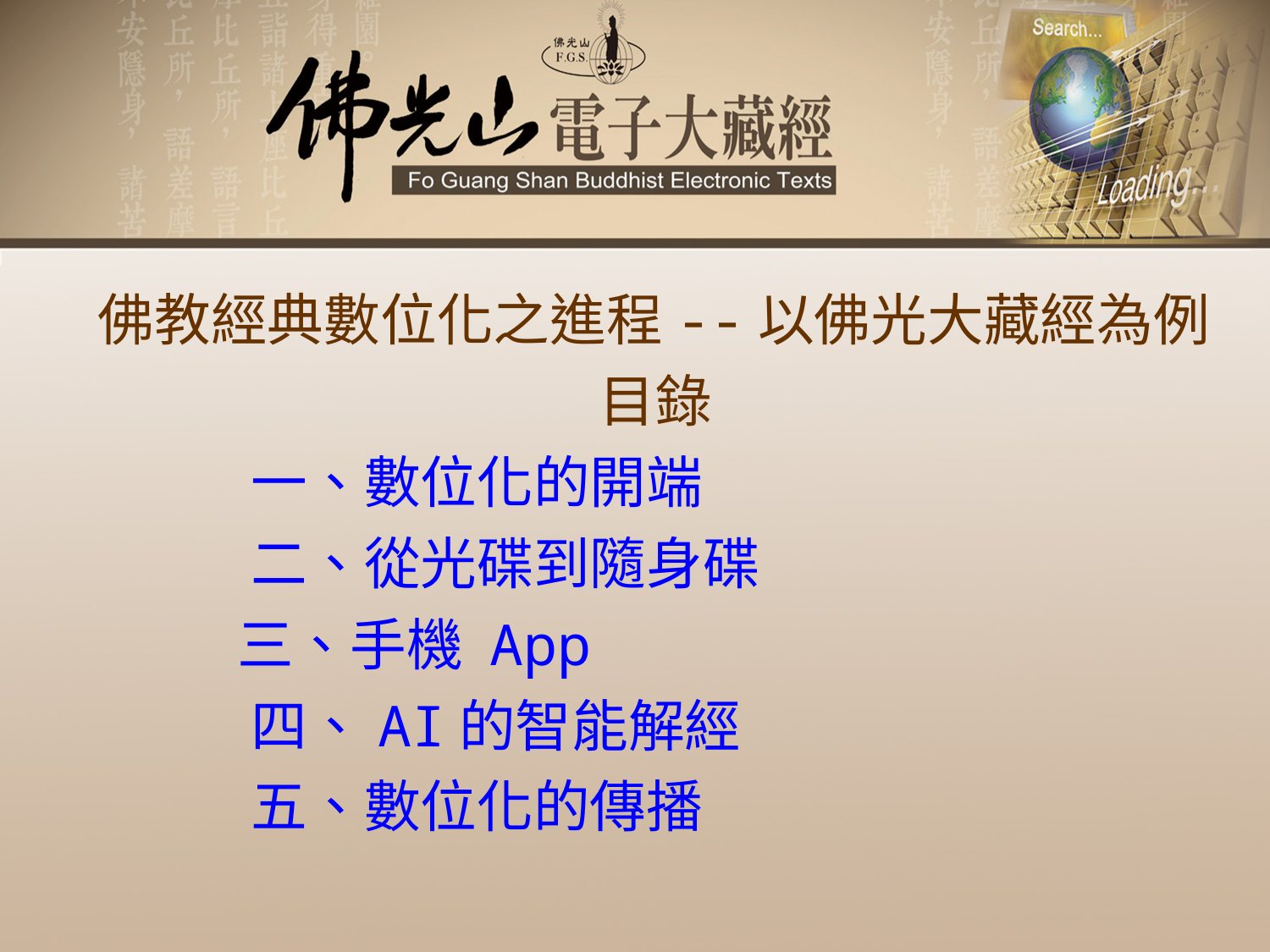

佛教經典數位化之進程--以佛光大藏經為例
目錄
           一、數位化的開端
           二、從光碟到隨身碟
           三、手機 App
           四、AI的智能解經
           五、數位化的傳播